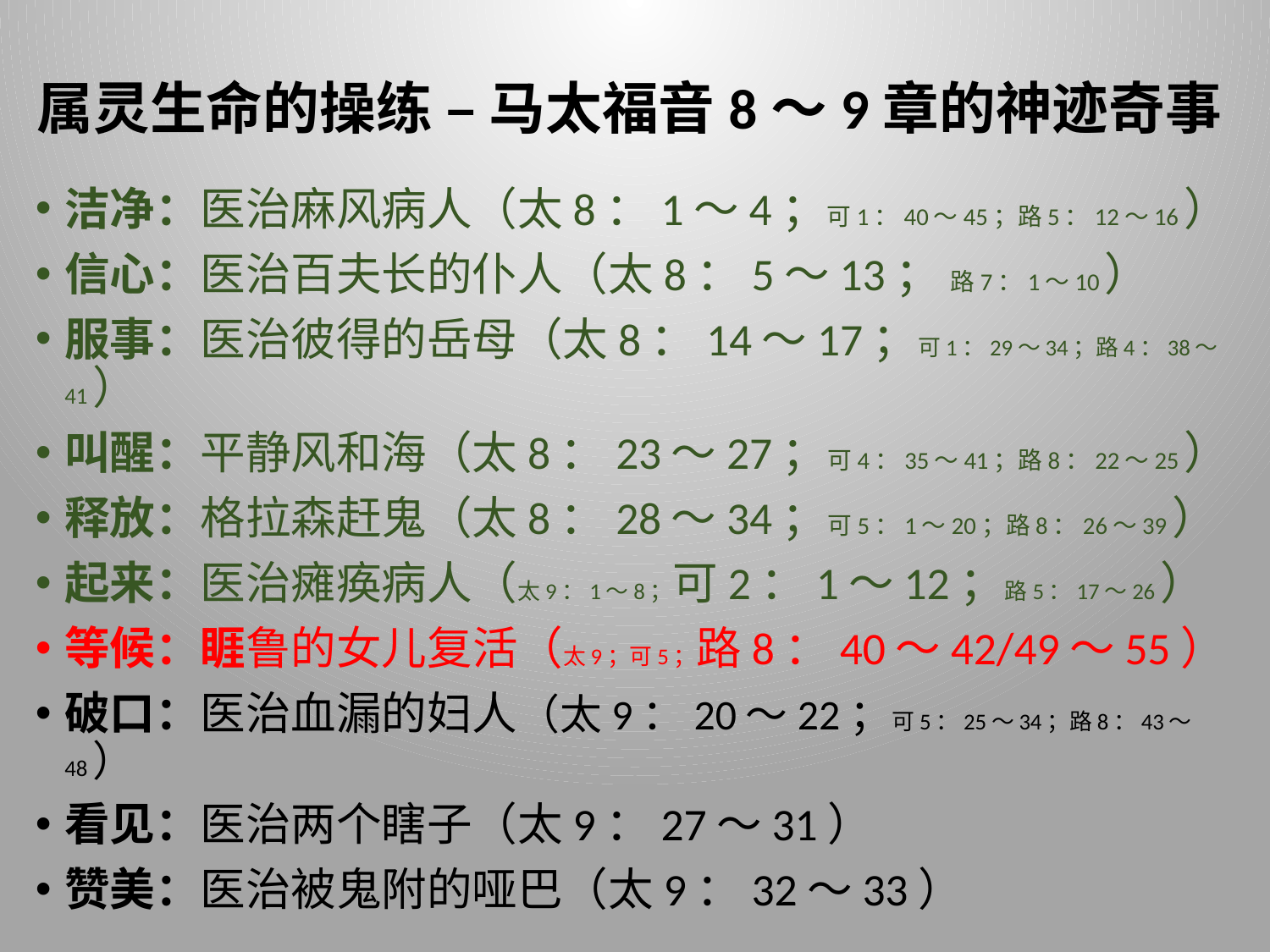

# 属灵生命的操练 – 马太福音8～9章的神迹奇事
洁净：医治麻风病人（太8：1～4；可1：40～45；路5：12～16）
信心：医治百夫长的仆人（太8：5～13； 路7：1～10）
服事：医治彼得的岳母（太8：14～17；可1：29～34；路4：38～41）
叫醒：平静风和海（太8：23～27；可4：35～41；路8：22～25）
释放：格拉森赶鬼（太8：28～34；可5：1～20；路8：26～39）
起来：医治瘫痪病人（太9：1～8；可2：1～12；路5：17～26）
等候：睚鲁的女儿复活（太9；可5；路8：40～42/49～55）
破口：医治血漏的妇人（太9：20～22；可5：25～34；路8：43～48）
看见：医治两个瞎子（太9：27～31）
赞美：医治被鬼附的哑巴（太9：32～33）